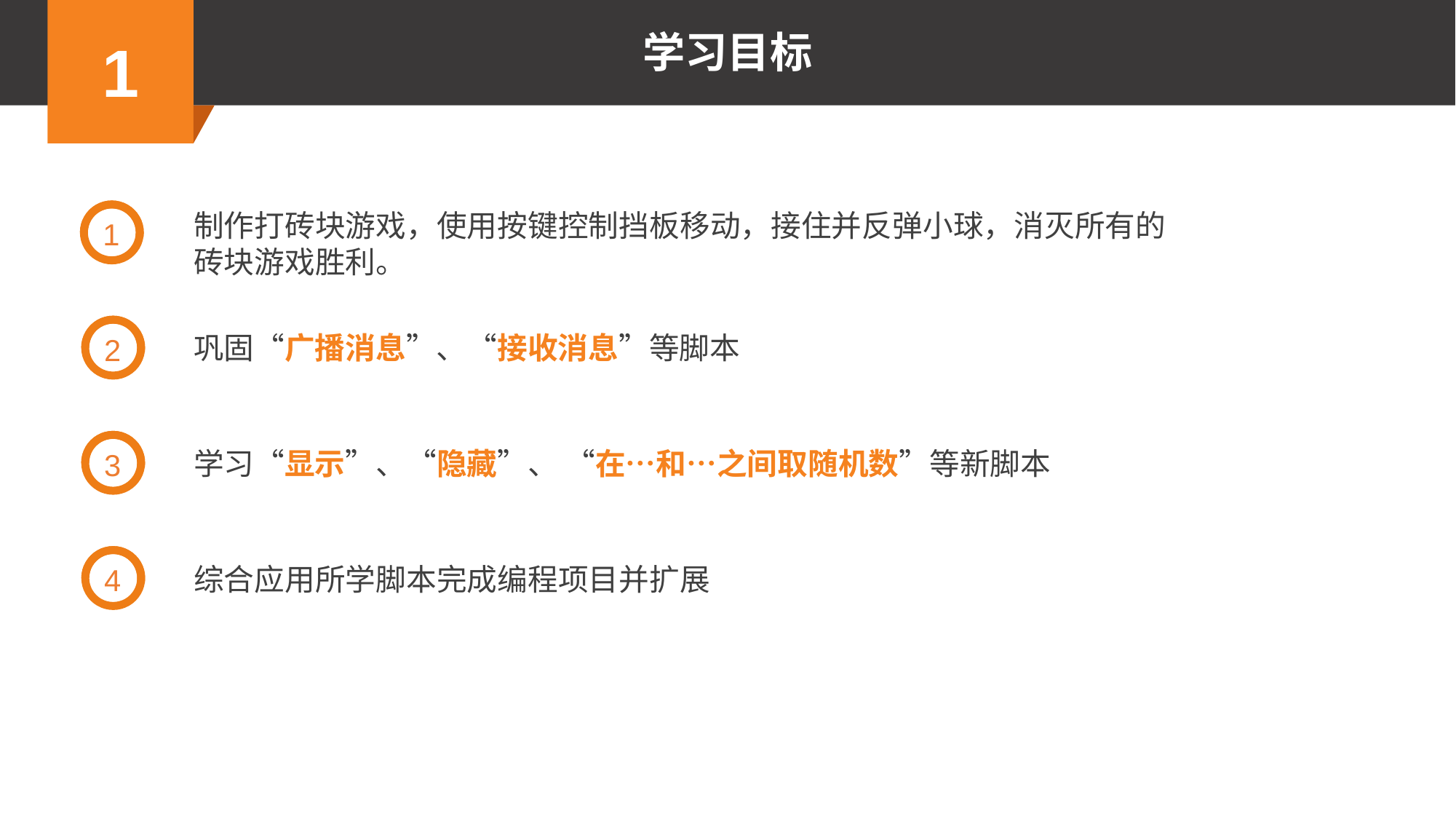

1
制作打砖块游戏，使用按键控制挡板移动，接住并反弹小球，消灭所有的砖块游戏胜利。

2
巩固“广播消息”、“接收消息”等脚本

3
学习“显示”、“隐藏”、 “在…和…之间取随机数”等新脚本

4
综合应用所学脚本完成编程项目并扩展